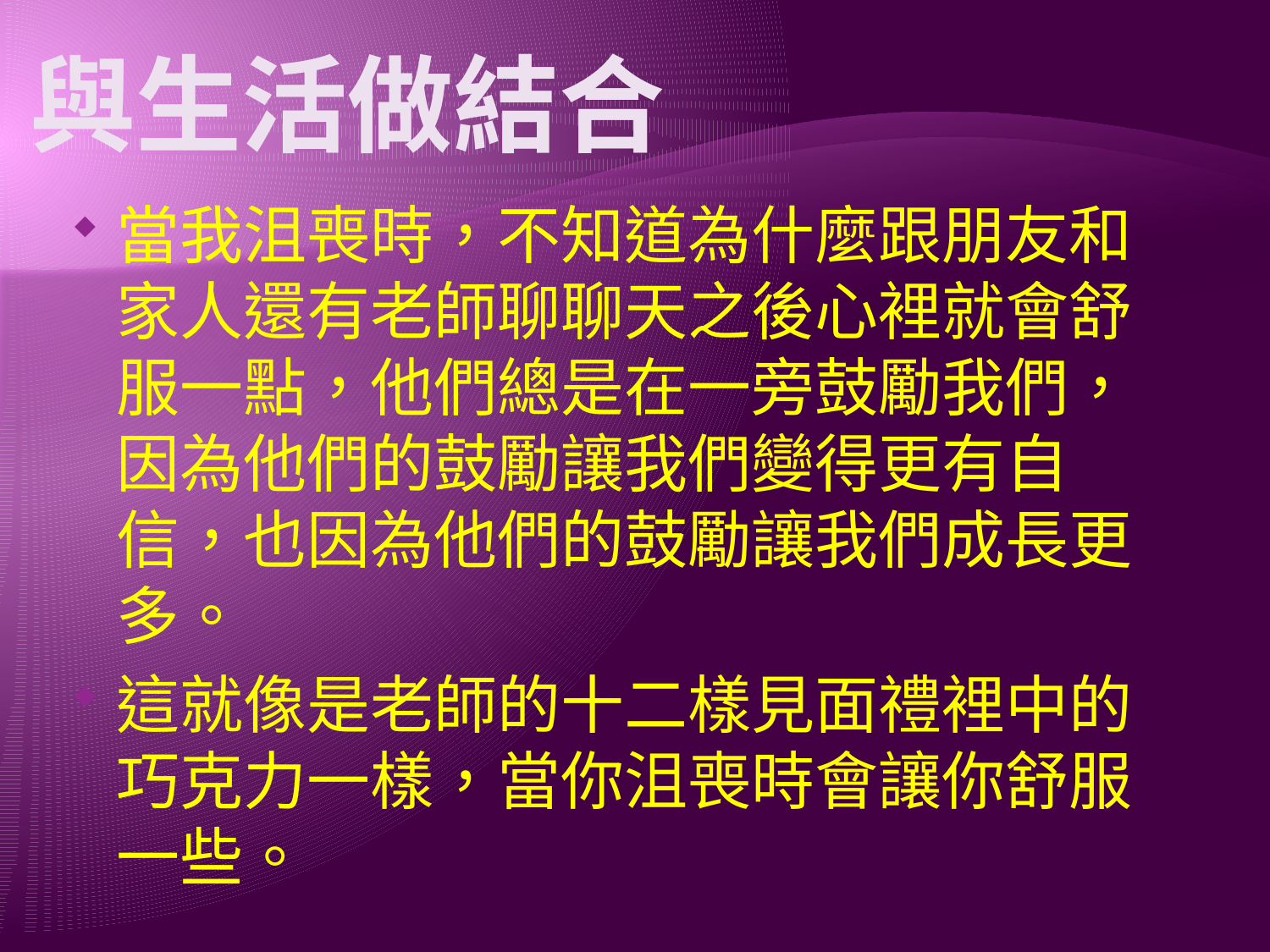

# 與生活做結合
當我沮喪時，不知道為什麼跟朋友和家人還有老師聊聊天之後心裡就會舒服一點，他們總是在一旁鼓勵我們，因為他們的鼓勵讓我們變得更有自信，也因為他們的鼓勵讓我們成長更多。
這就像是老師的十二樣見面禮裡中的巧克力一樣，當你沮喪時會讓你舒服一些。